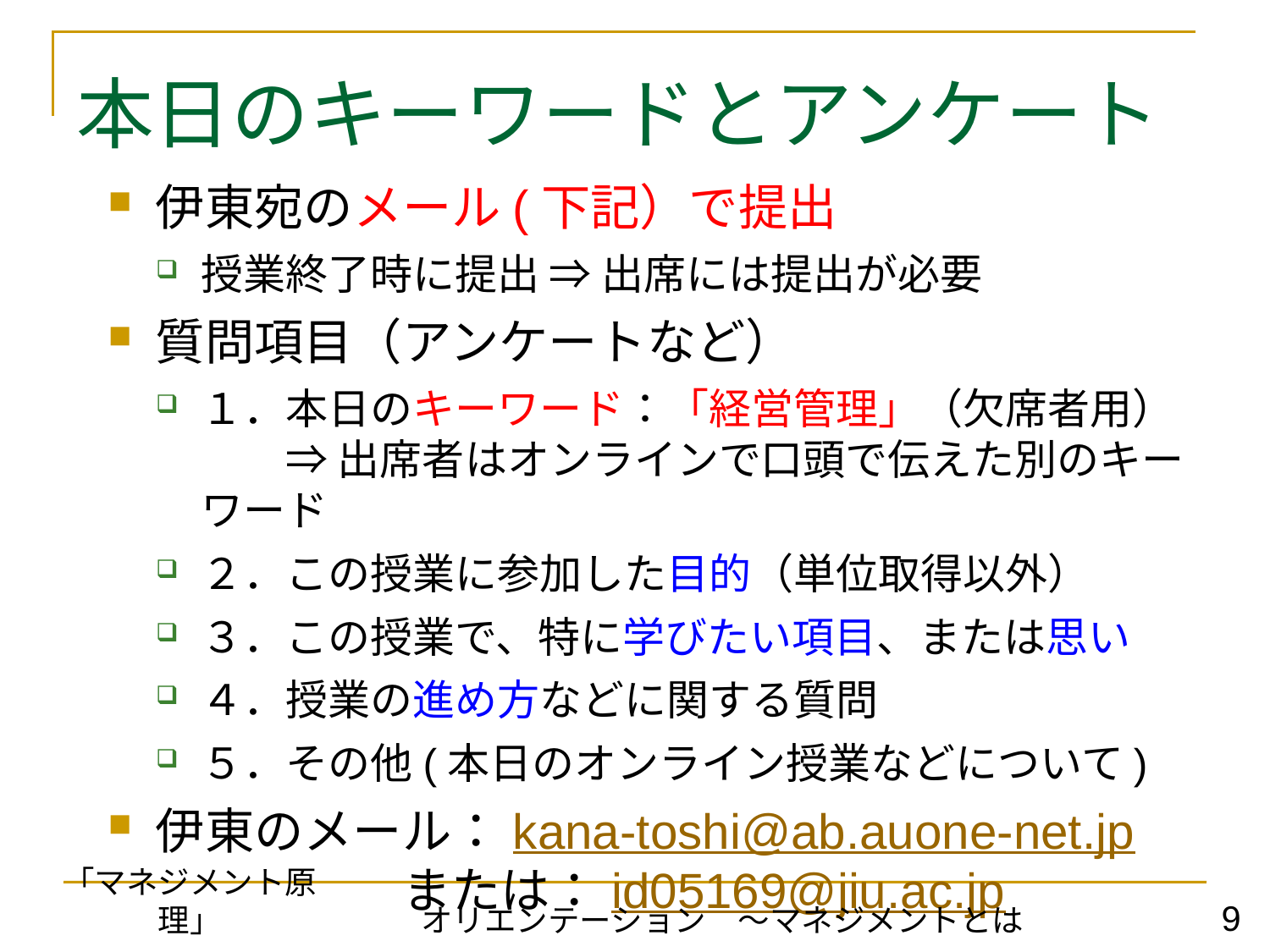

# 本日のキーワードとアンケート
伊東宛のメール(下記）で提出
授業終了時に提出 ⇒ 出席には提出が必要
質問項目（アンケートなど）
１．本日のキーワード：「経営管理」（欠席者用）
　　⇒ 出席者はオンラインで口頭で伝えた別のキーワード
２．この授業に参加した目的（単位取得以外）
３．この授業で、特に学びたい項目、または思い
４．授業の進め方などに関する質問
５．その他(本日のオンライン授業などについて)
伊東のメール：kana-toshi@ab.auone-net.jp
　　　　　または：id05169@jiu.ac.jp
9
「マネジメント原理」
オリエンテーション　～マネジメントとは